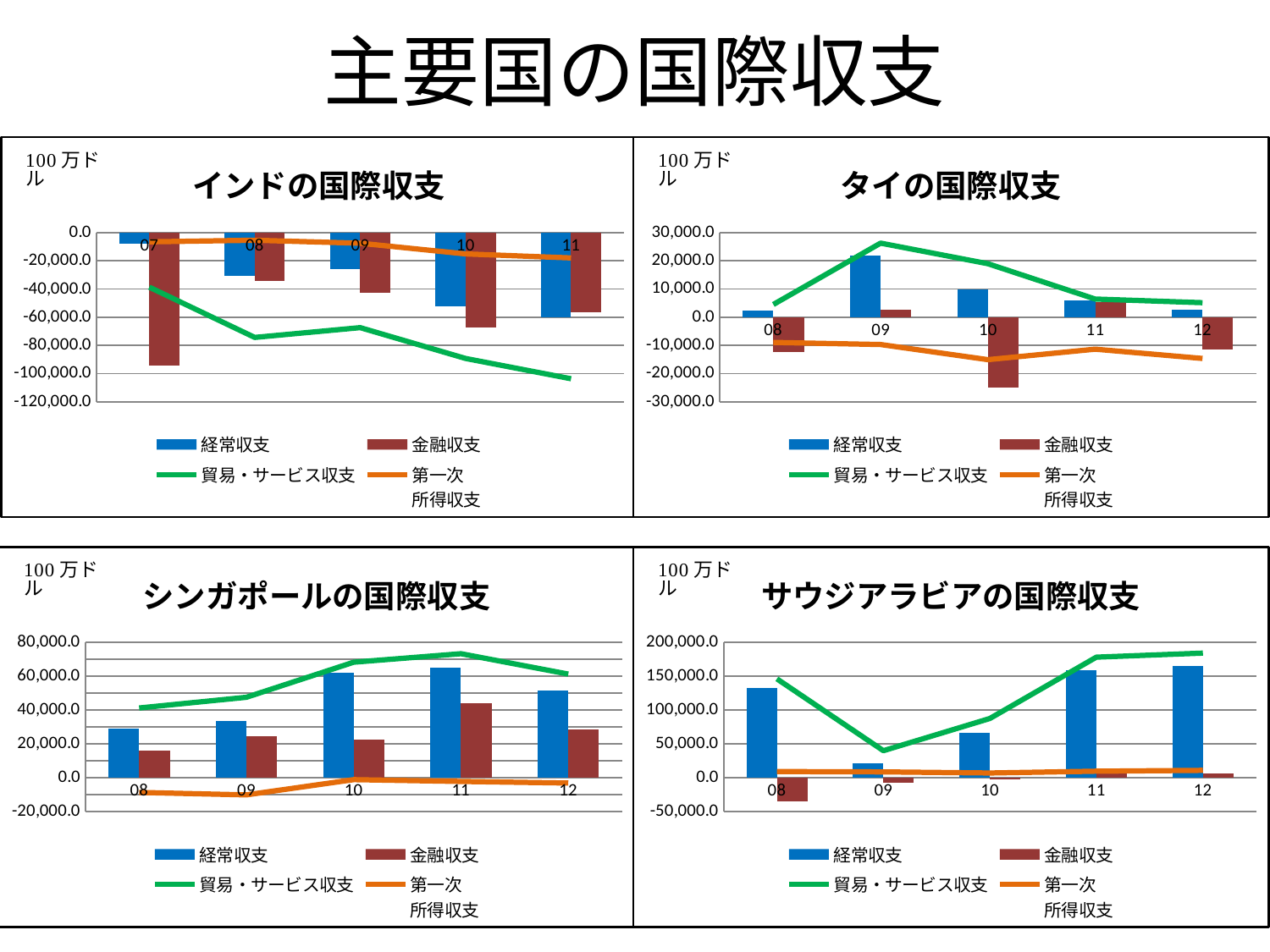

# 主要国の国際収支

### Chart: インドの国際収支

| Category | 経常収支 | 金融収支 | 貿易・サービス収支 | 第一次
所得収支 |
|---|---|---|---|---|
| 07 | -8075.7 | -94363.5 | -38703.7 | -6515.799999999999 |
| 08 | -30972.0 | -34436.8 | -74360.0 | -5364.300000000001 |
| 09 | -26186.4 | -42920.8 | -67410.0 | -7538.9000000000015 |
| 10 | -52274.7 | -66996.0 | -89264.0 | -15119.7 |
| 11 | -60038.0 | -56621.0 | -103680.0 | -17932.0 |

### Chart: タイの国際収支

| Category | 経常収支 | 金融収支 | 貿易・サービス収支 | 第一次
所得収支 |
|---|---|---|---|---|
| 08 | 2210.8 | -12311.3 | 4500.3 | -8957.5 |
| 09 | 21890.7 | 2576.6 | 26249.2 | -9705.8 |
| 10 | 9945.9 | -24891.5 | 18964.1 | -15065.100000000002 |
| 11 | 5917.8 | 5231.8 | 6427.8 | -11344.5 |
| 12 | 2758.8 | -11542.4 | 5124.2 | -14645.0 |

### Chart: シンガポールの国際収支

| Category | 経常収支 | 金融収支 | 貿易・サービス収支 | 第一次
所得収支 |
|---|---|---|---|---|
| 08 | 28838.3 | 16246.8 | 41253.0 | -8687.199999999997 |
| 09 | 33482.0 | 24569.7 | 47593.0 | -10115.099999999999 |
| 10 | 62025.5 | 22373.1 | 68319.3 | -1123.5999999999985 |
| 11 | 65323.0 | 44205.3 | 73358.9 | -2183.199999999997 |
| 12 | 51437.2 | 28476.4 | 61305.2 | -3136.5 |

### Chart: サウジアラビアの国際収支

| Category | 経常収支 | 金融収支 | 貿易・サービス収支 | 第一次
所得収支 |
|---|---|---|---|---|
| 08 | 132322.2 | -34728.5 | 146169.0 | 9164.900000000001 |
| 09 | 20954.6 | -7243.8 | 39987.6 | 8639.5 |
| 10 | 66751.0 | -2657.0 | 87628.0 | 7043.9 |
| 11 | 158545.2 | 14412.7 | 178246.9 | 9684.1 |
| 12 | 164763.7 | 6369.3 | 184213.3 | 10988.6 |